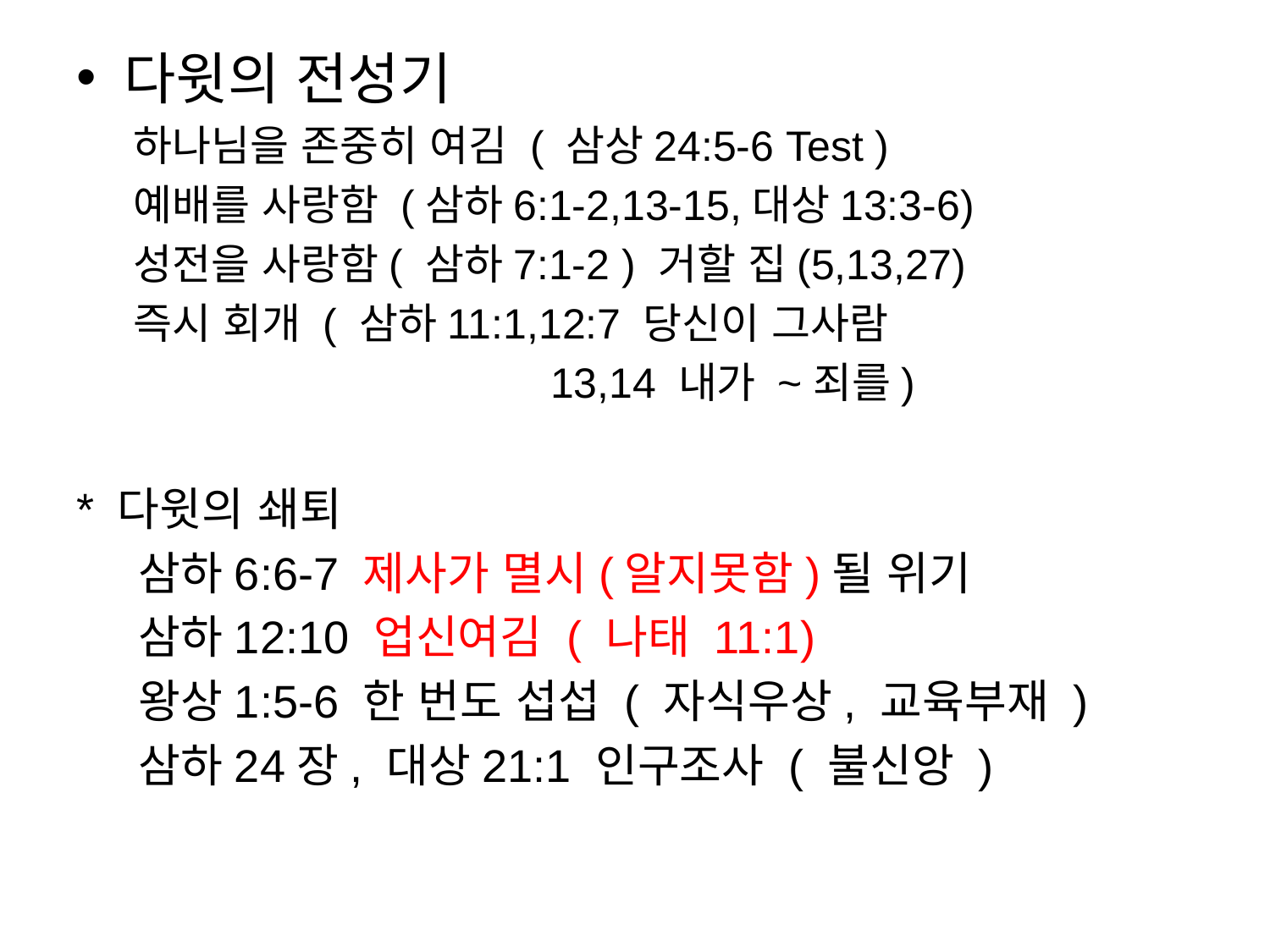

다윗의 전성기
    하나님을 존중히 여김 ( 삼상24:5-6 Test )
    예배를 사랑함 (삼하6:1-2,13-15,대상13:3-6)
    성전을 사랑함( 삼하7:1-2 ) 거할 집(5,13,27)
    즉시 회개 ( 삼하11:1,12:7 당신이 그사람
                                        13,14 내가 ~죄를)

* 다윗의 쇄퇴
    삼하6:6-7 제사가 멸시(알지못함)될 위기
    삼하12:10 업신여김 ( 나태 11:1)
    왕상1:5-6 한 번도 섭섭 ( 자식우상, 교육부재 )
    삼하24장, 대상21:1 인구조사 ( 불신앙 )